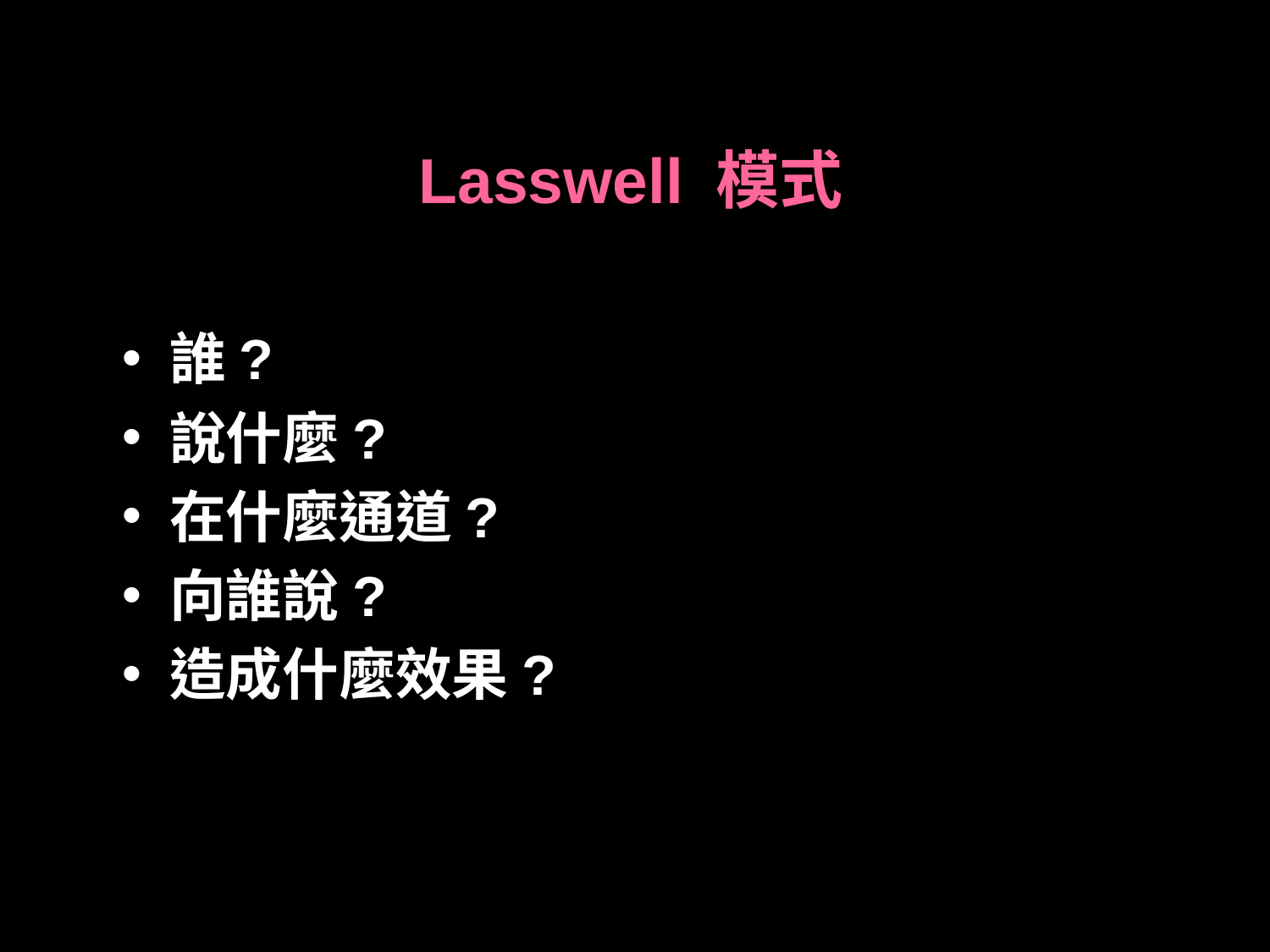

# Lasswell 模式

誰?
說什麼?
在什麼通道?
向誰說?
造成什麼效果?